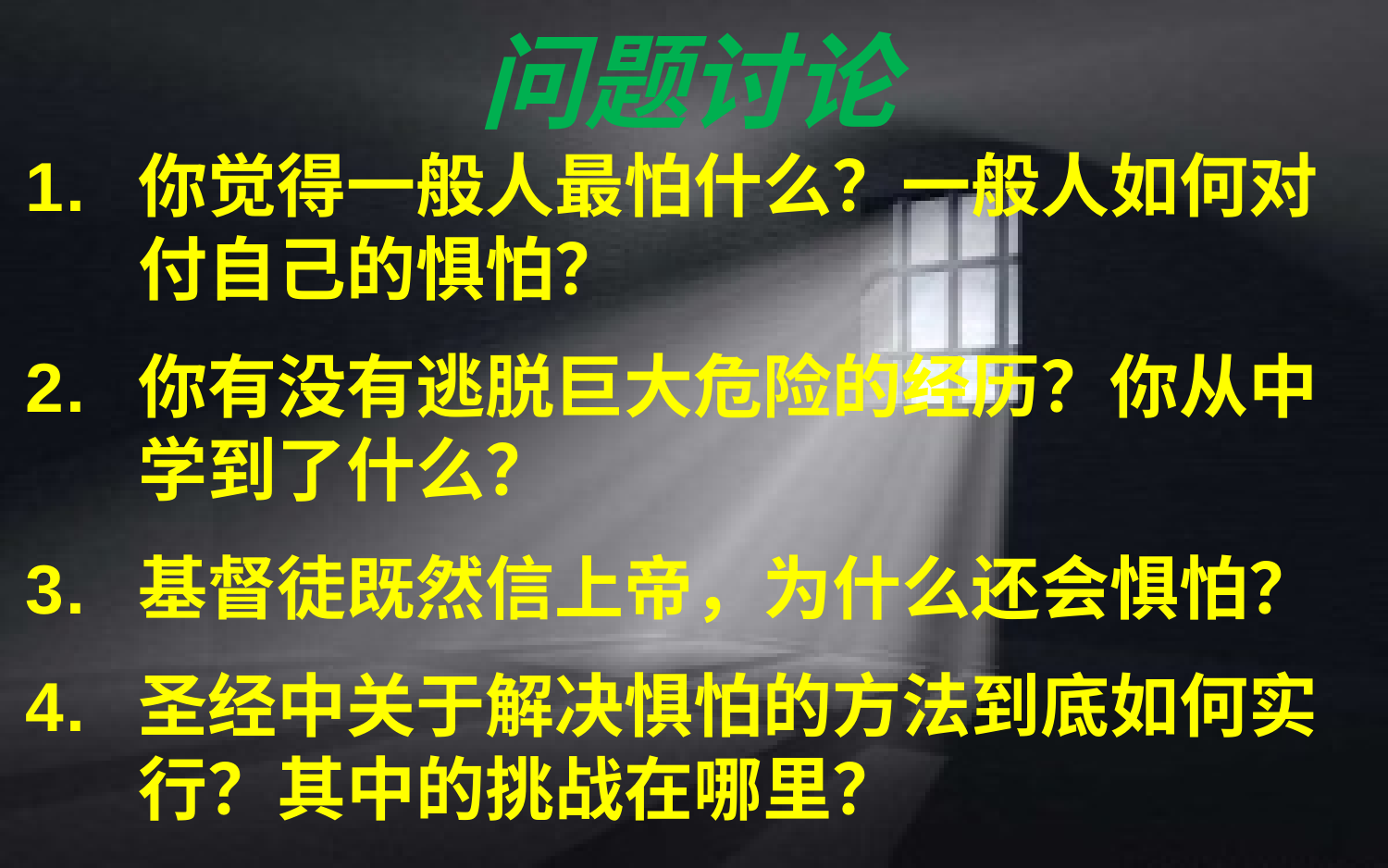

问题讨论
你觉得一般人最怕什么？一般人如何对付自己的惧怕？
你有没有逃脱巨大危险的经历？你从中学到了什么？
基督徒既然信上帝，为什么还会惧怕？
圣经中关于解决惧怕的方法到底如何实行？其中的挑战在哪里？